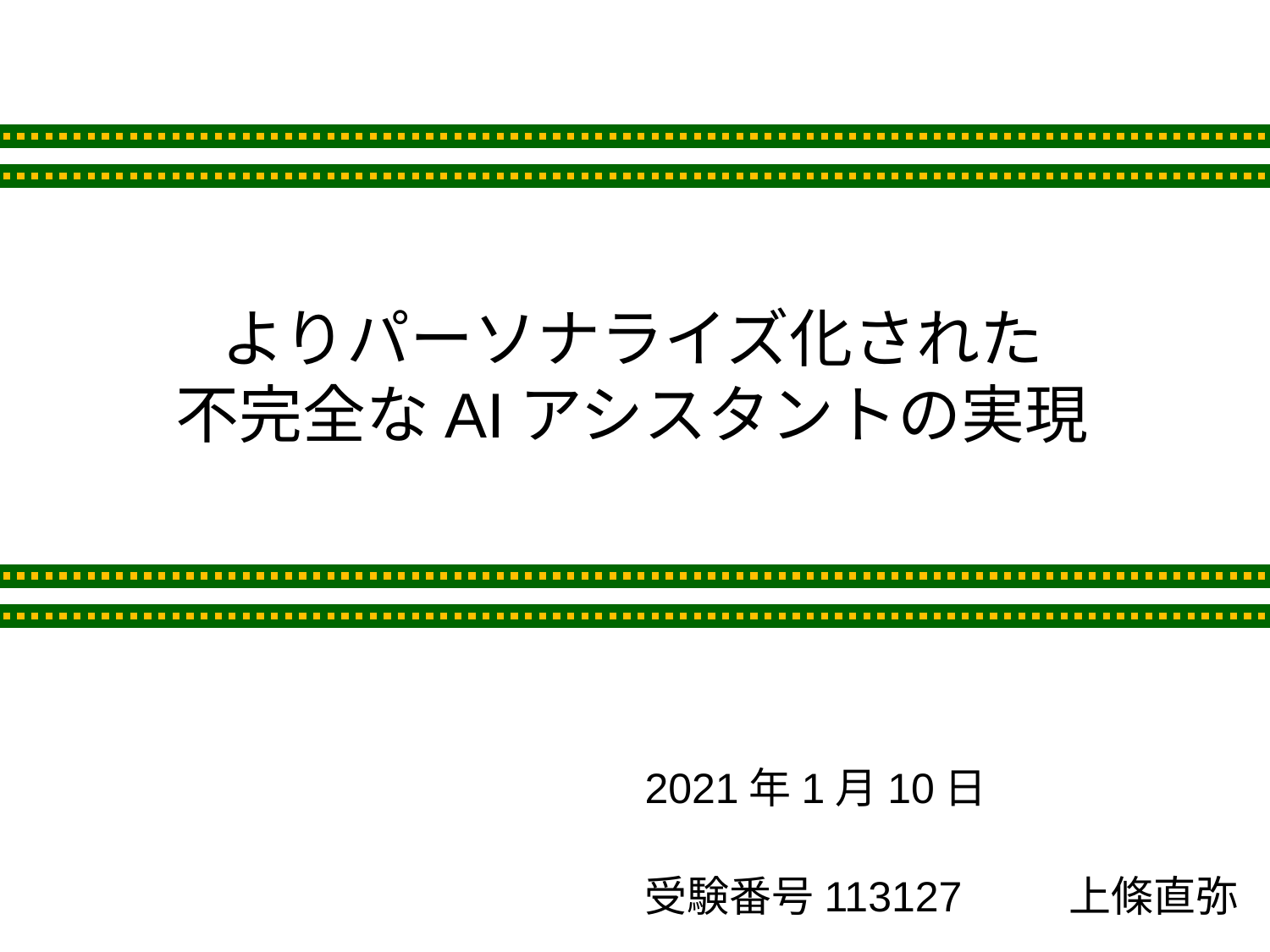

よりパーソナライズ化された
不完全なAIアシスタントの実現
2021年1月10日

受験番号113127 　　上條直弥